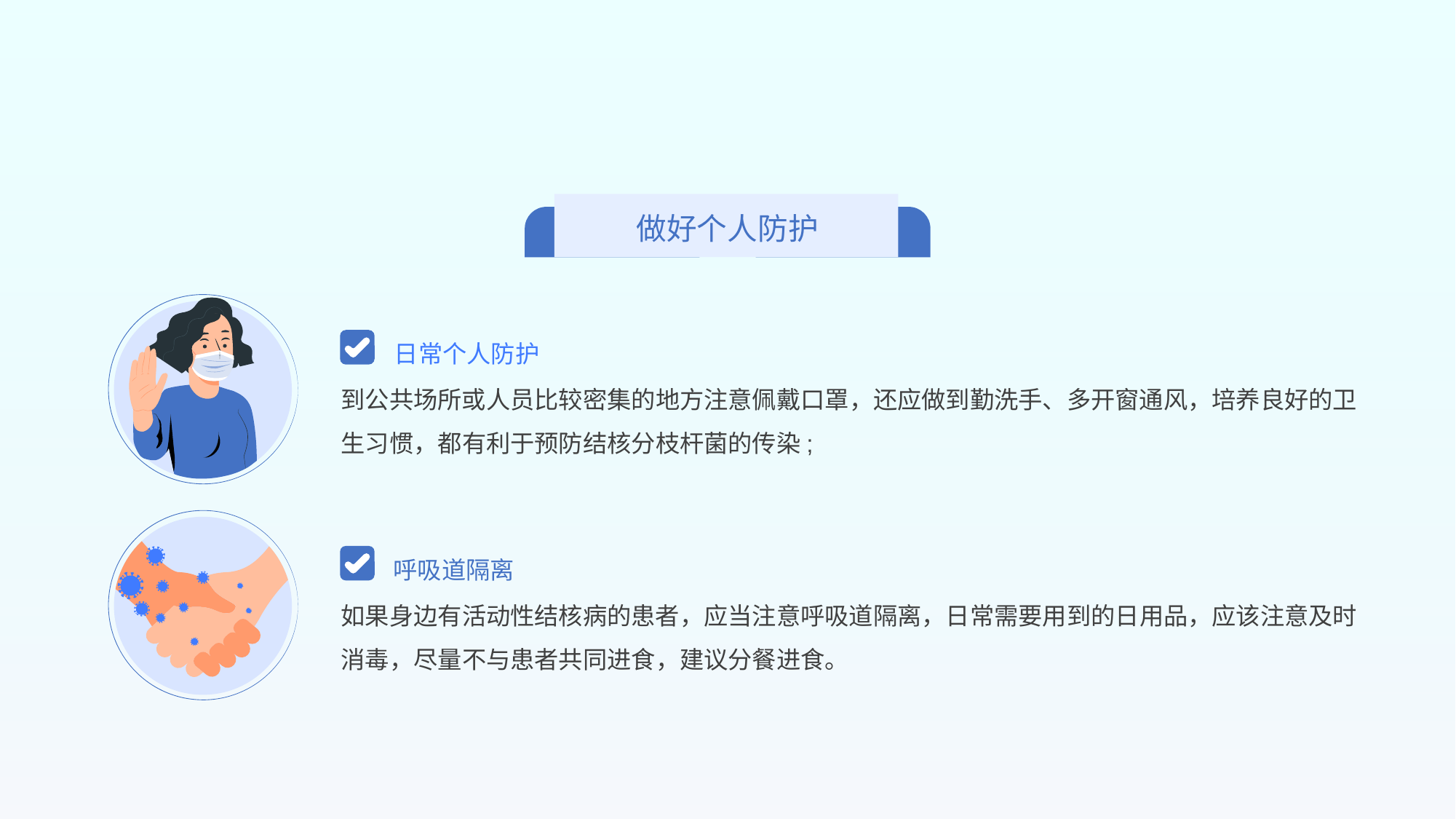

做好个人防护

日常个人防护

到公共场所或人员比较密集的地方注意佩戴口罩，还应做到勤洗手、多开窗通风，培养良好的卫生习惯，都有利于预防结核分枝杆菌的传染;

呼吸道隔离

如果身边有活动性结核病的患者，应当注意呼吸道隔离，日常需要用到的日用品，应该注意及时消毒，尽量不与患者共同进食，建议分餐进食。